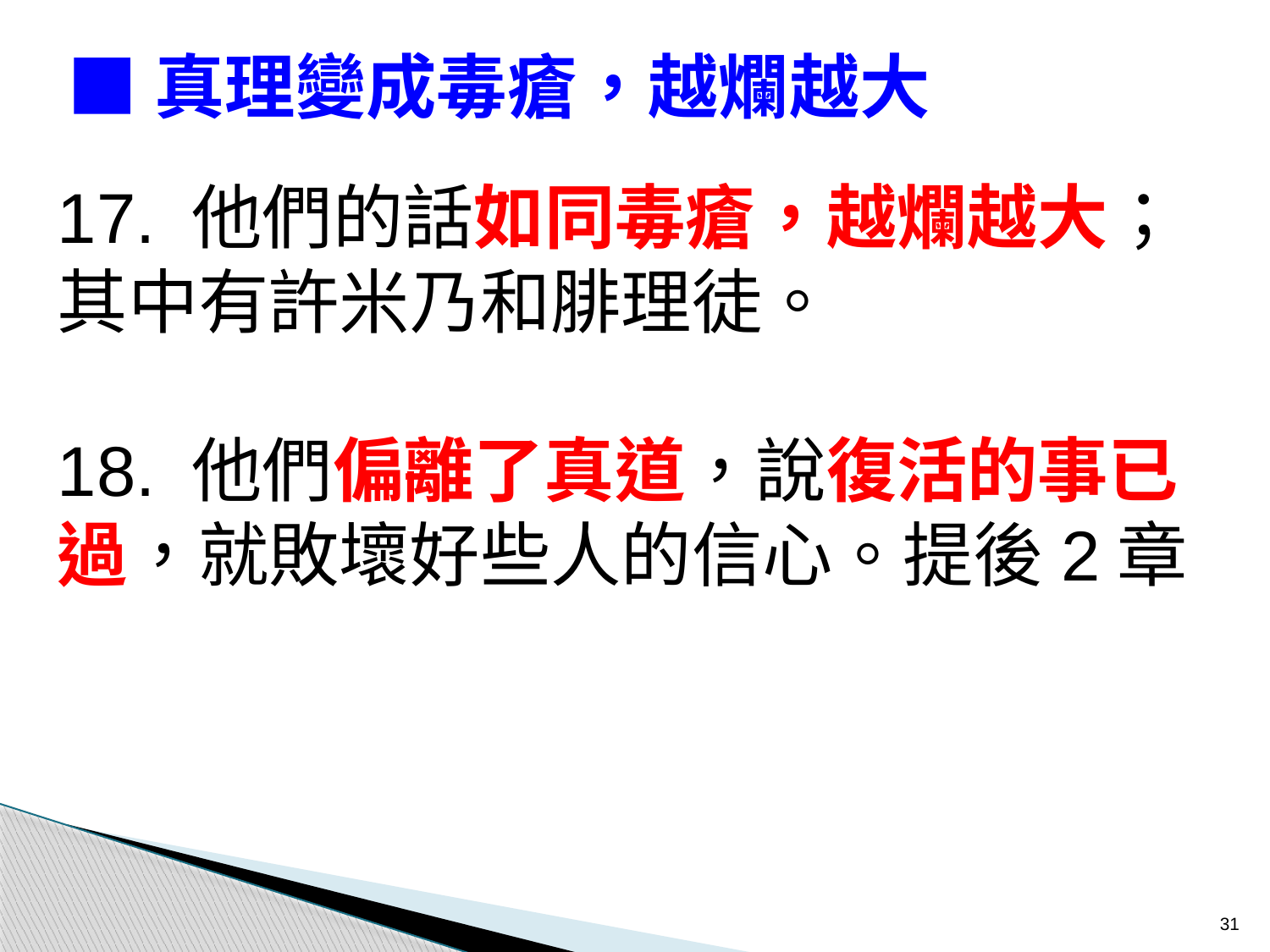

■真理變成毒瘡，越爛越大
17. 他們的話如同毒瘡，越爛越大；其中有許米乃和腓理徒。

18. 他們偏離了真道，說復活的事已過，就敗壞好些人的信心。提後2章
31